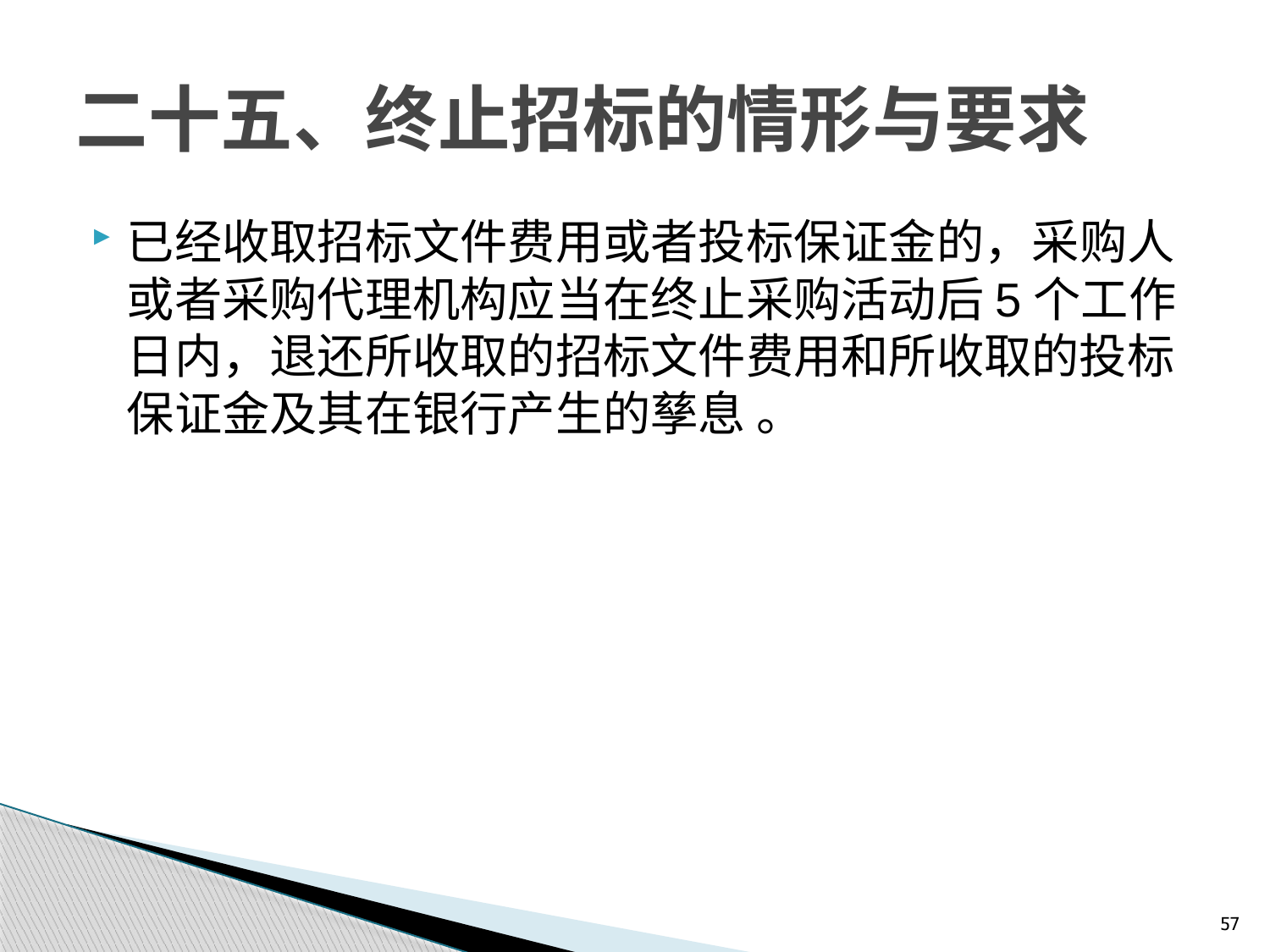

# 二十五、终止招标的情形与要求
已经收取招标文件费用或者投标保证金的，采购人或者采购代理机构应当在终止采购活动后5个工作日内，退还所收取的招标文件费用和所收取的投标保证金及其在银行产生的孳息 。
57